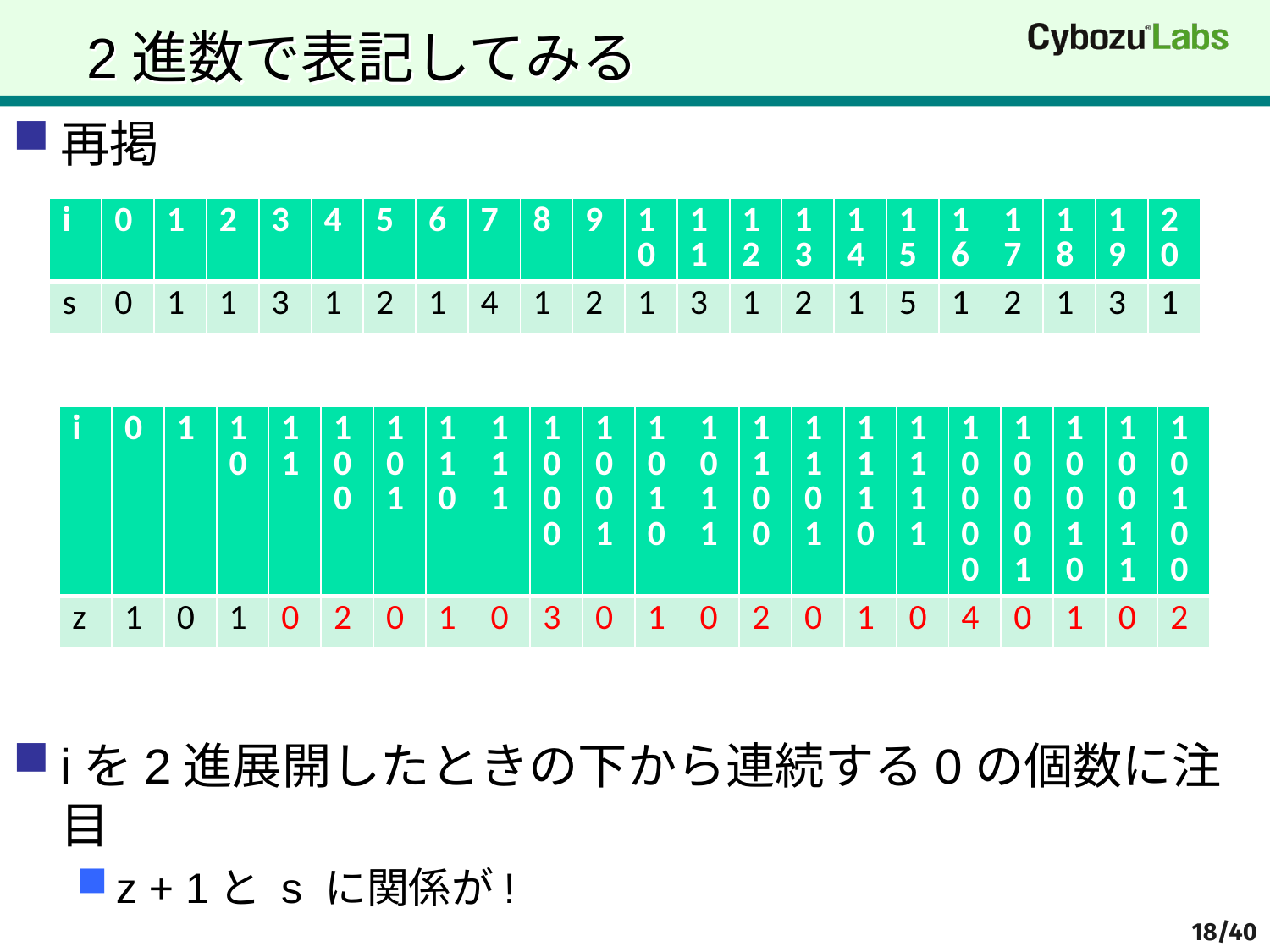

# 2進数で表記してみる
再掲

iを2進展開したときの下から連続する0の個数に注目
z + 1と s に関係が!
| i | 0 | 1 | 2 | 3 | 4 | 5 | 6 | 7 | 8 | 9 | 10 | 11 | 12 | 13 | 14 | 15 | 16 | 17 | 18 | 19 | 20 |
| --- | --- | --- | --- | --- | --- | --- | --- | --- | --- | --- | --- | --- | --- | --- | --- | --- | --- | --- | --- | --- | --- |
| s | 0 | 1 | 1 | 3 | 1 | 2 | 1 | 4 | 1 | 2 | 1 | 3 | 1 | 2 | 1 | 5 | 1 | 2 | 1 | 3 | 1 |
| i | 0 | 1 | 10 | 11 | 100 | 101 | 110 | 111 | 1000 | 1001 | 1010 | 1011 | 1100 | 1101 | 1110 | 1111 | 10000 | 10001 | 10010 | 10011 | 10100 |
| --- | --- | --- | --- | --- | --- | --- | --- | --- | --- | --- | --- | --- | --- | --- | --- | --- | --- | --- | --- | --- | --- |
| z | 1 | 0 | 1 | 0 | 2 | 0 | 1 | 0 | 3 | 0 | 1 | 0 | 2 | 0 | 1 | 0 | 4 | 0 | 1 | 0 | 2 |

18/40